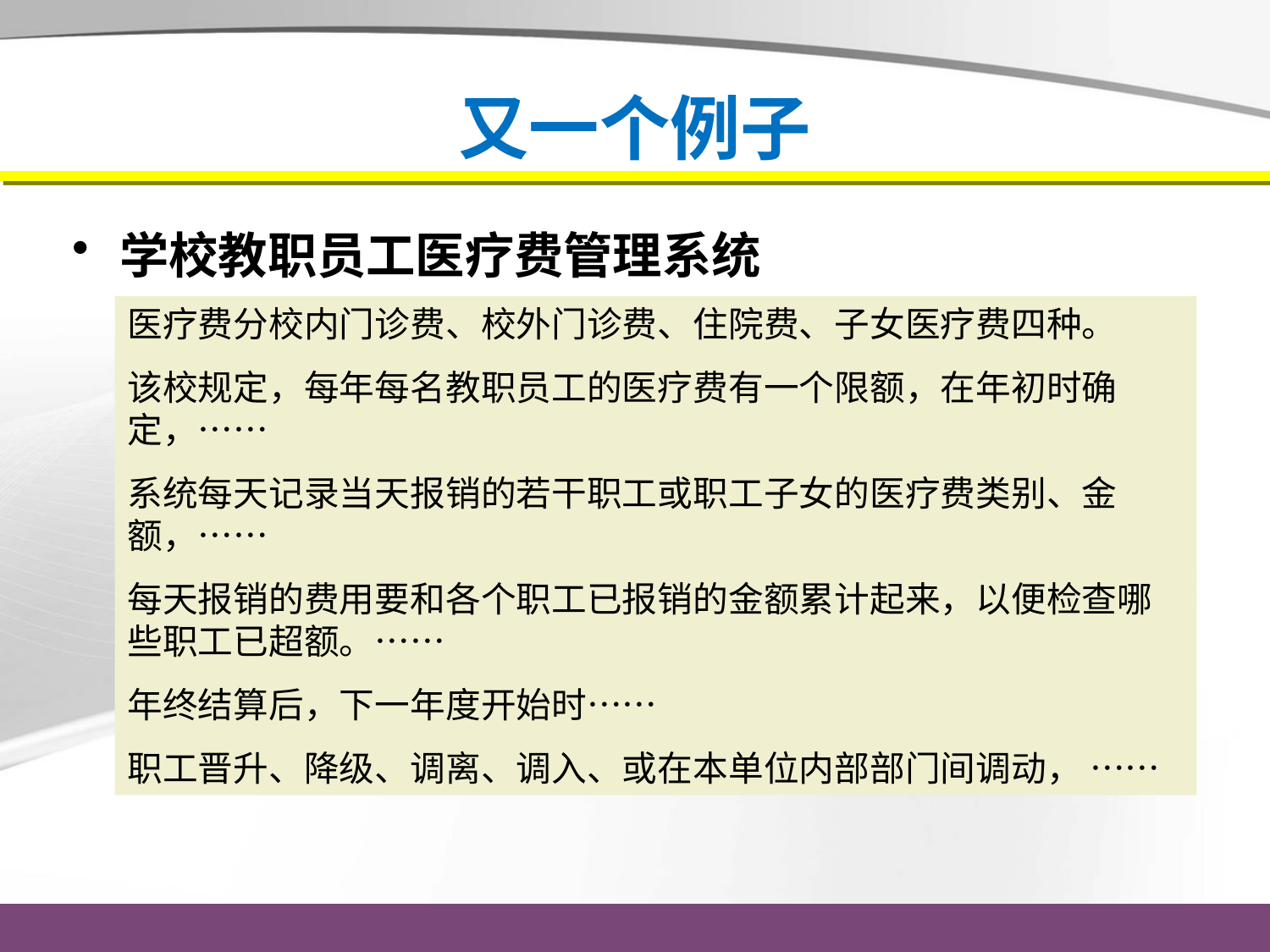

# 又一个例子
学校教职员工医疗费管理系统
医疗费分校内门诊费、校外门诊费、住院费、子女医疗费四种。
该校规定，每年每名教职员工的医疗费有一个限额，在年初时确定，……
系统每天记录当天报销的若干职工或职工子女的医疗费类别、金额，……
每天报销的费用要和各个职工已报销的金额累计起来，以便检查哪些职工已超额。……
年终结算后，下一年度开始时……
职工晋升、降级、调离、调入、或在本单位内部部门间调动， ……